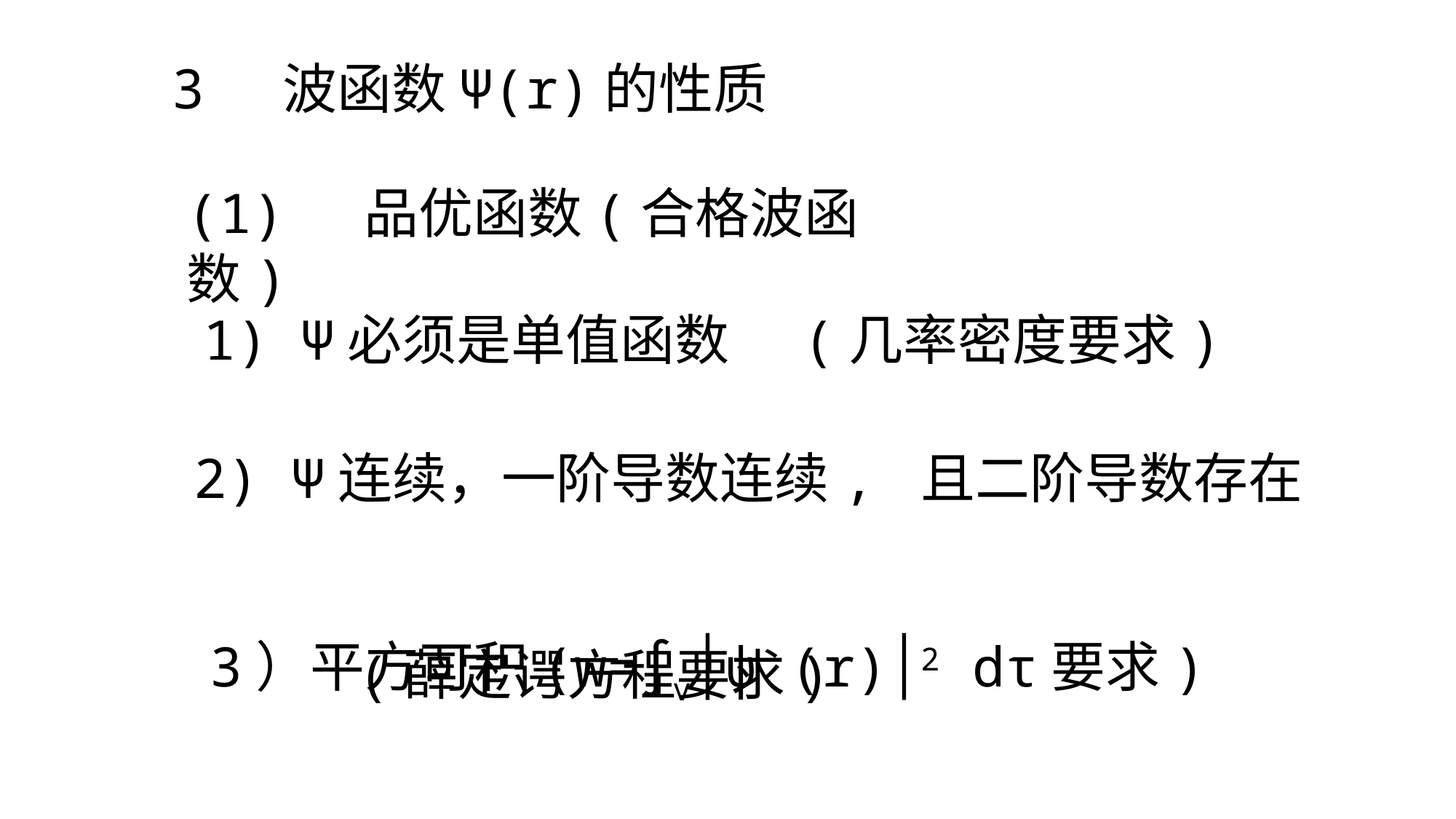

3  波函数Ψ(r)的性质
(1)  品优函数(合格波函数)
1) Ψ必须是单值函数     (几率密度要求)
2) Ψ连续，一阶导数连续, 且二阶导数存在
     (薛定谔方程要求)
3）平方可积(w=∫v│ψ (r)│2 dτ要求)